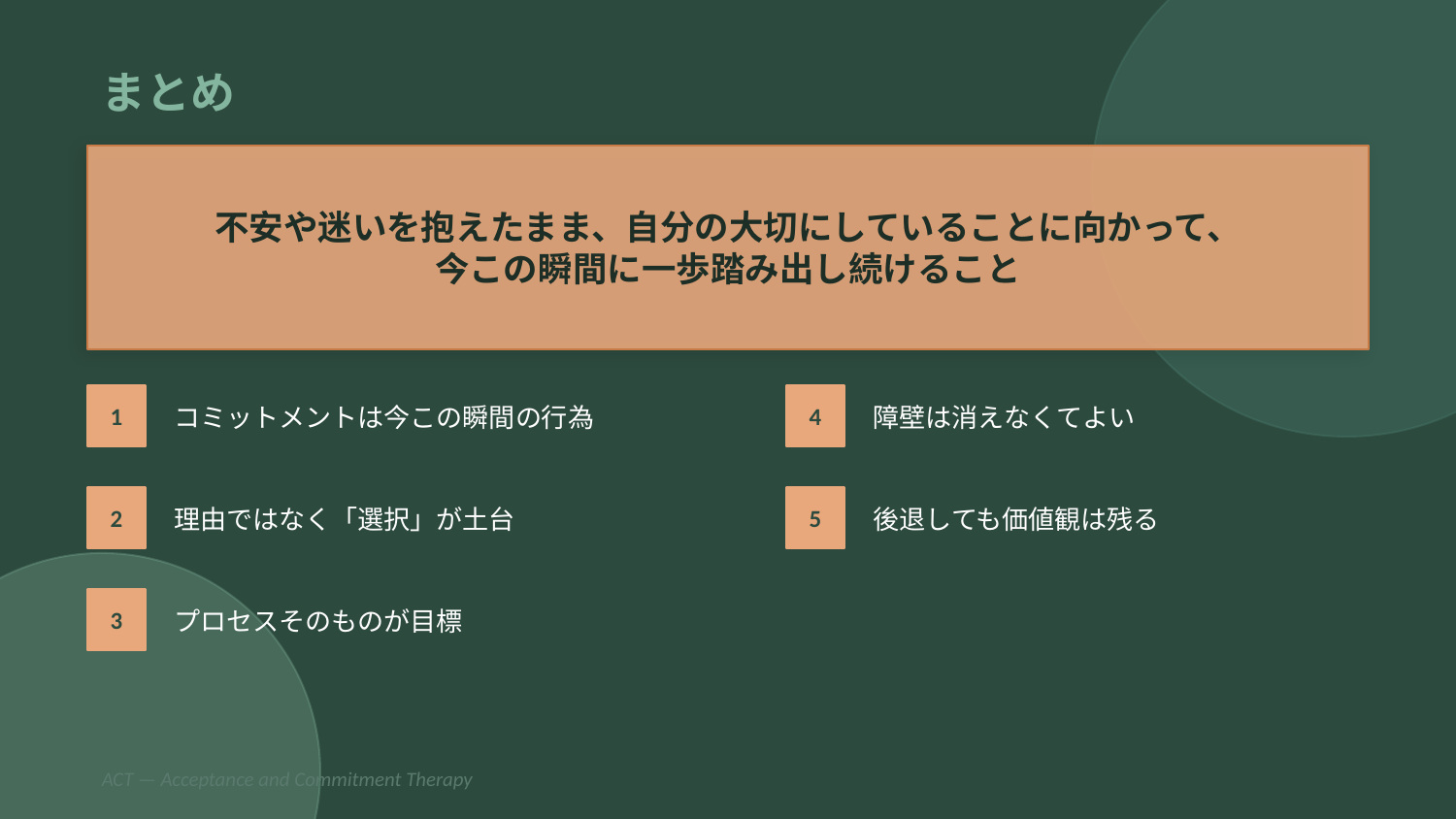

まとめ

不安や迷いを抱えたまま、自分の大切にしていることに向かって、
今この瞬間に一歩踏み出し続けること

1
コミットメントは今この瞬間の行為

4
障壁は消えなくてよい

2
理由ではなく「選択」が土台

5
後退しても価値観は残る

3
プロセスそのものが目標
ACT — Acceptance and Commitment Therapy